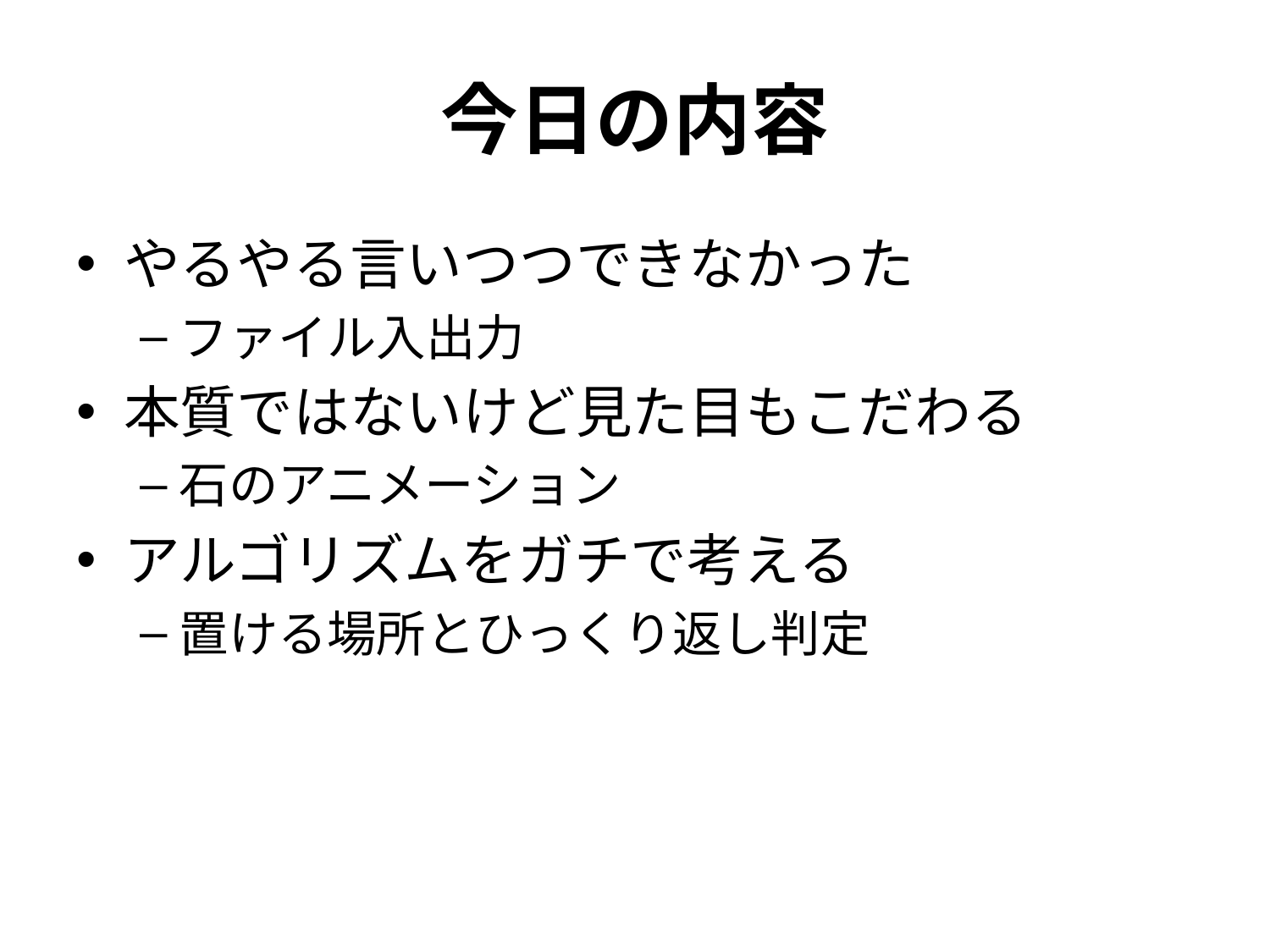

# 今日の内容
やるやる言いつつできなかった
ファイル入出力
本質ではないけど見た目もこだわる
石のアニメーション
アルゴリズムをガチで考える
置ける場所とひっくり返し判定